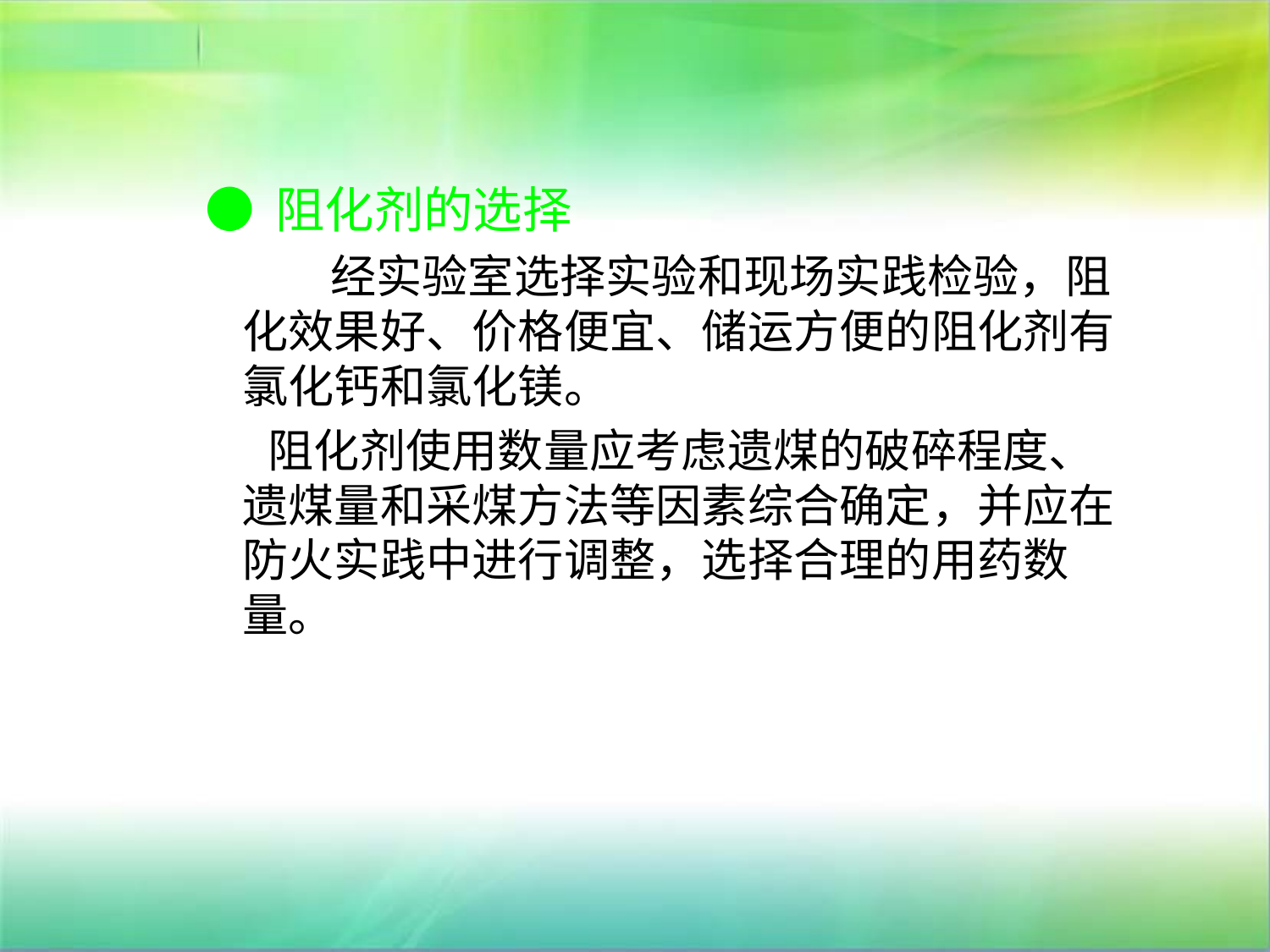

● 阻化剂的选择
            经实验室选择实验和现场实践检验，阻化效果好、价格便宜、储运方便的阻化剂有氯化钙和氯化镁。
      阻化剂使用数量应考虑遗煤的破碎程度、遗煤量和采煤方法等因素综合确定，并应在防火实践中进行调整，选择合理的用药数量。